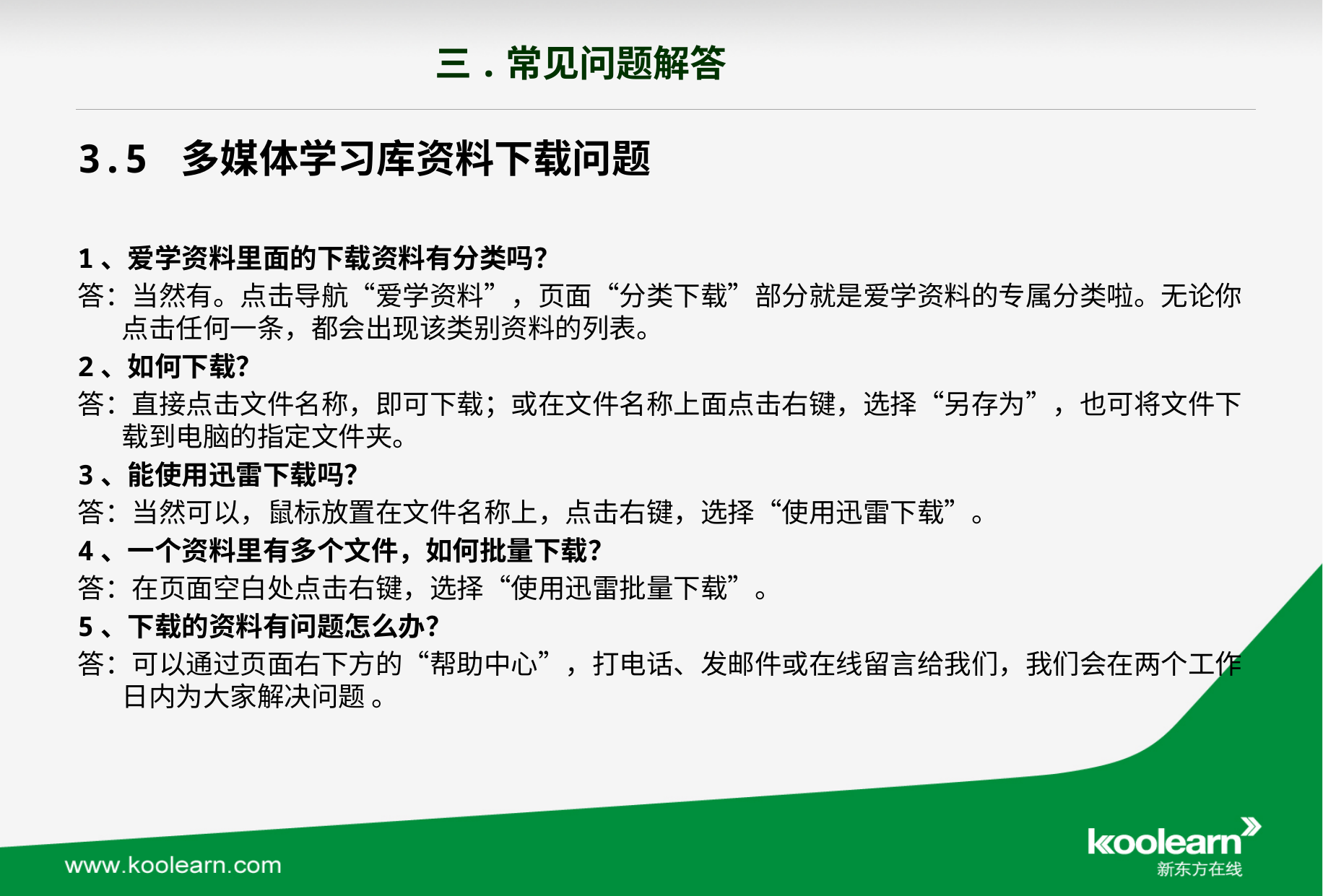

三.常见问题解答
3.5 多媒体学习库资料下载问题

1、爱学资料里面的下载资料有分类吗？
答：当然有。点击导航“爱学资料”，页面“分类下载”部分就是爱学资料的专属分类啦。无论你点击任何一条，都会出现该类别资料的列表。
2、如何下载？
答：直接点击文件名称，即可下载；或在文件名称上面点击右键，选择“另存为”，也可将文件下载到电脑的指定文件夹。
3、能使用迅雷下载吗？
答：当然可以，鼠标放置在文件名称上，点击右键，选择“使用迅雷下载”。
4、一个资料里有多个文件，如何批量下载？
答：在页面空白处点击右键，选择“使用迅雷批量下载”。
5、下载的资料有问题怎么办？
答：可以通过页面右下方的“帮助中心”，打电话、发邮件或在线留言给我们，我们会在两个工作日内为大家解决问题 。